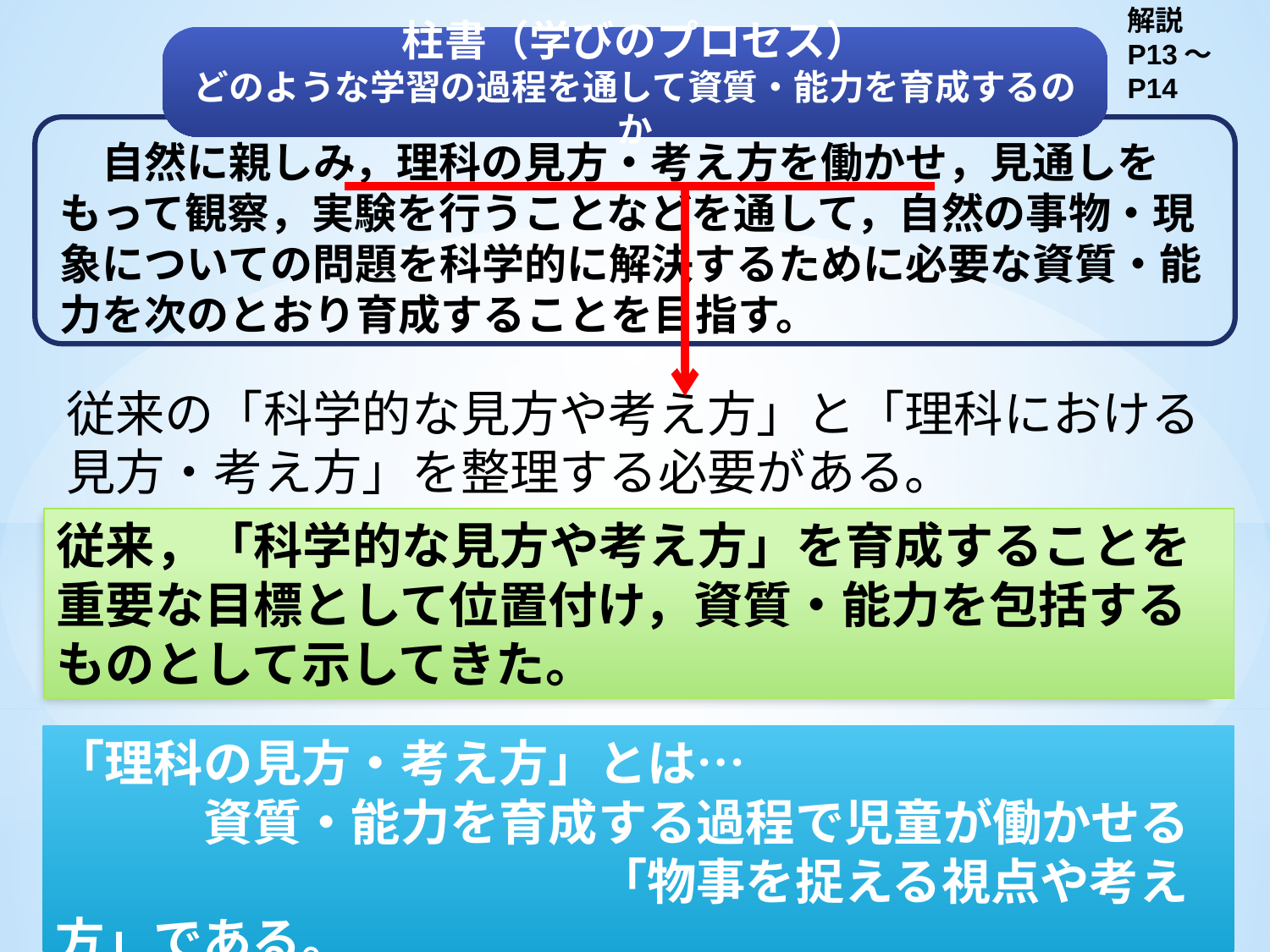

解説
P13～P14
柱書（学びのプロセス）
どのような学習の過程を通して資質・能力を育成するのか

　自然に親しみ，理科の見方・考え方を働かせ，見通しをもって観察，実験を行うことなどを通して，自然の事物・現象についての問題を科学的に解決するために必要な資質・能力を次のとおり育成することを目指す。

従来の「科学的な見方や考え方」と「理科における見方・考え方」を整理する必要がある。
従来，「科学的な見方や考え方」を育成することを重要な目標として位置付け，資質・能力を包括するものとして示してきた。
「理科の見方・考え方」とは…
　　　資質・能力を育成する過程で児童が働かせる
　　　　　　　　　　　「物事を捉える視点や考え方」である。